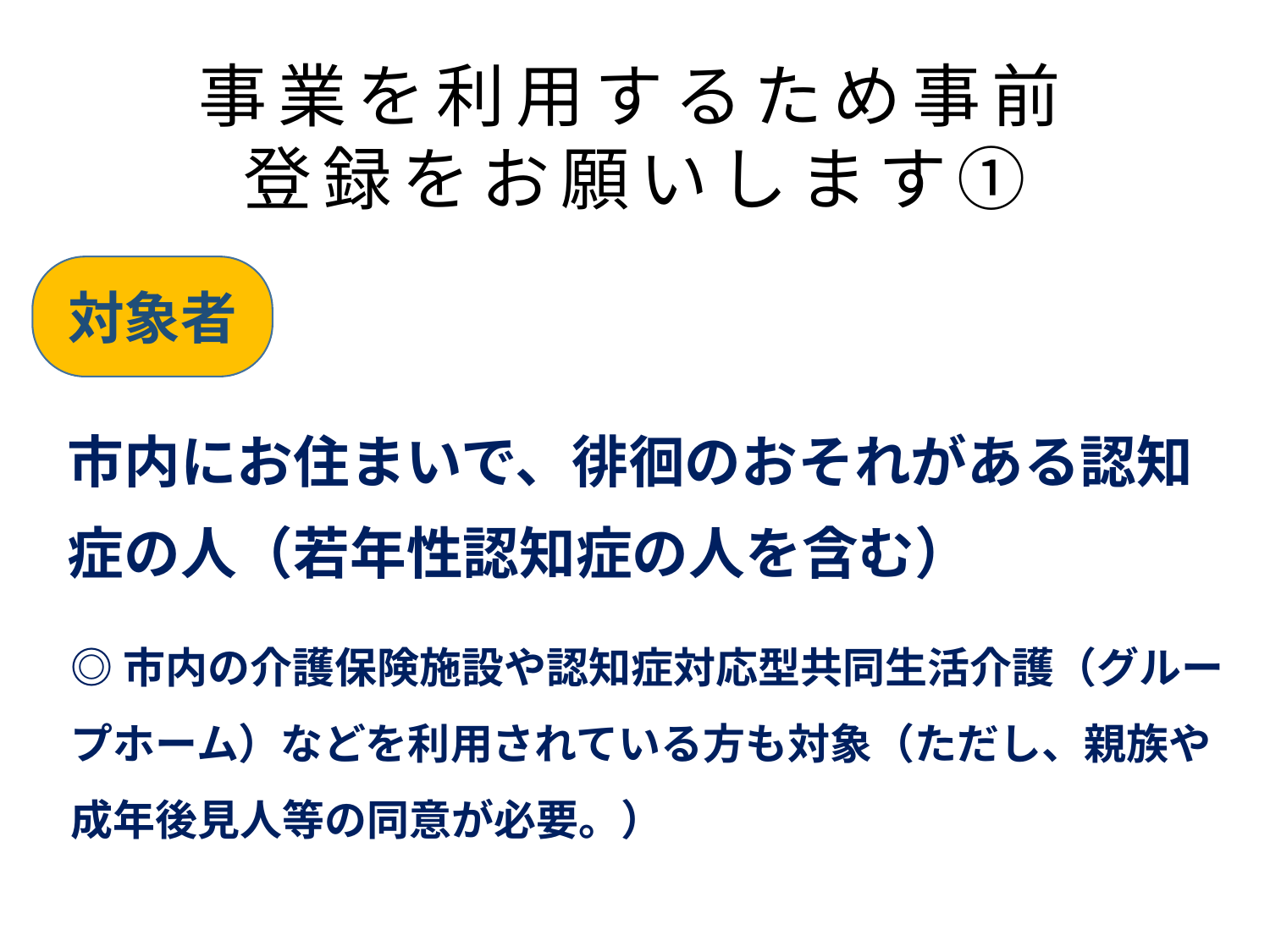

事業を利用するため事前登録をお願いします①
対象者
市内にお住まいで、徘徊のおそれがある認知症の人（若年性認知症の人を含む）
◎市内の介護保険施設や認知症対応型共同生活介護（グループホーム）などを利用されている方も対象（ただし、親族や成年後見人等の同意が必要。）